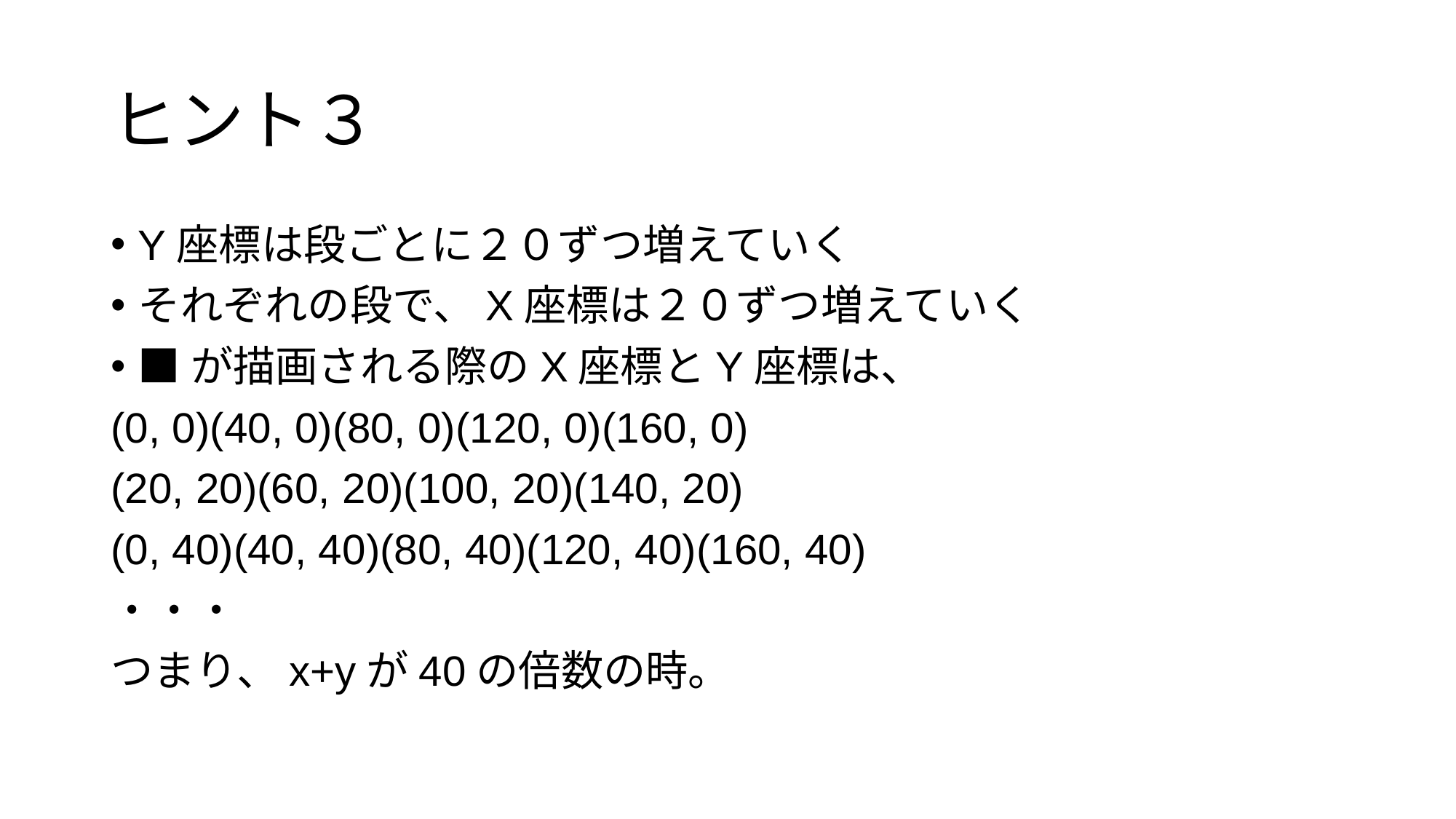

# ヒント３
Y座標は段ごとに２０ずつ増えていく
それぞれの段で、X座標は２０ずつ増えていく
■が描画される際のX座標とY座標は、
(0, 0)(40, 0)(80, 0)(120, 0)(160, 0)
(20, 20)(60, 20)(100, 20)(140, 20)
(0, 40)(40, 40)(80, 40)(120, 40)(160, 40)
・・・
つまり、x+yが40の倍数の時。